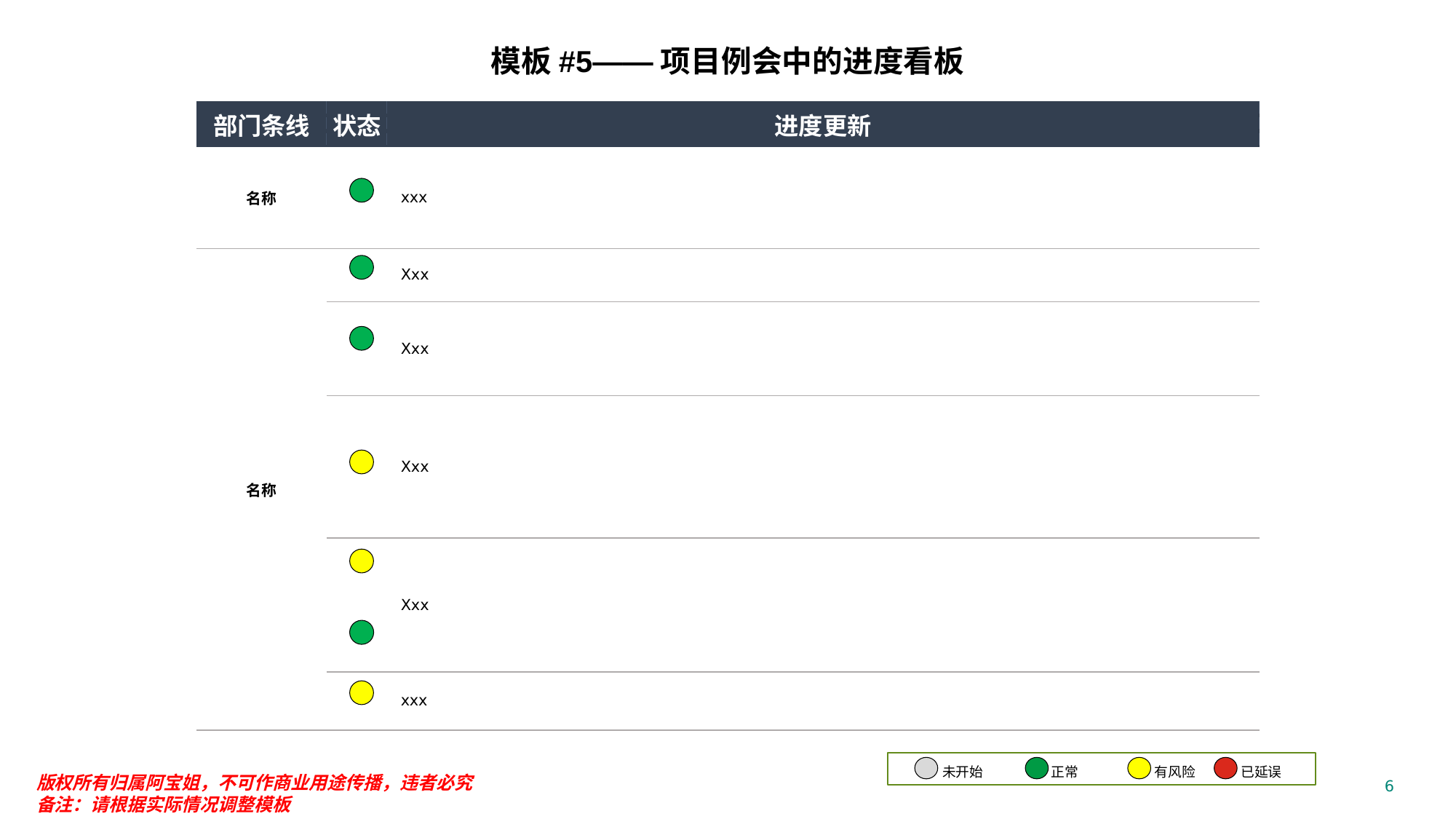

模板#5——项目例会中的进度看板
| 部门条线 | 状态 | 进度更新 |
| --- | --- | --- |
| 名称 |  | xxx |
| 名称 |  | Xxx |
|  |  | Xxx |
|  |  | Xxx |
|  |  | Xxx |
|  |  | xxx |

未开始
正常
有风险
已延误
版权所有归属阿宝姐，不可作商业用途传播，违者必究
备注：请根据实际情况调整模板
6